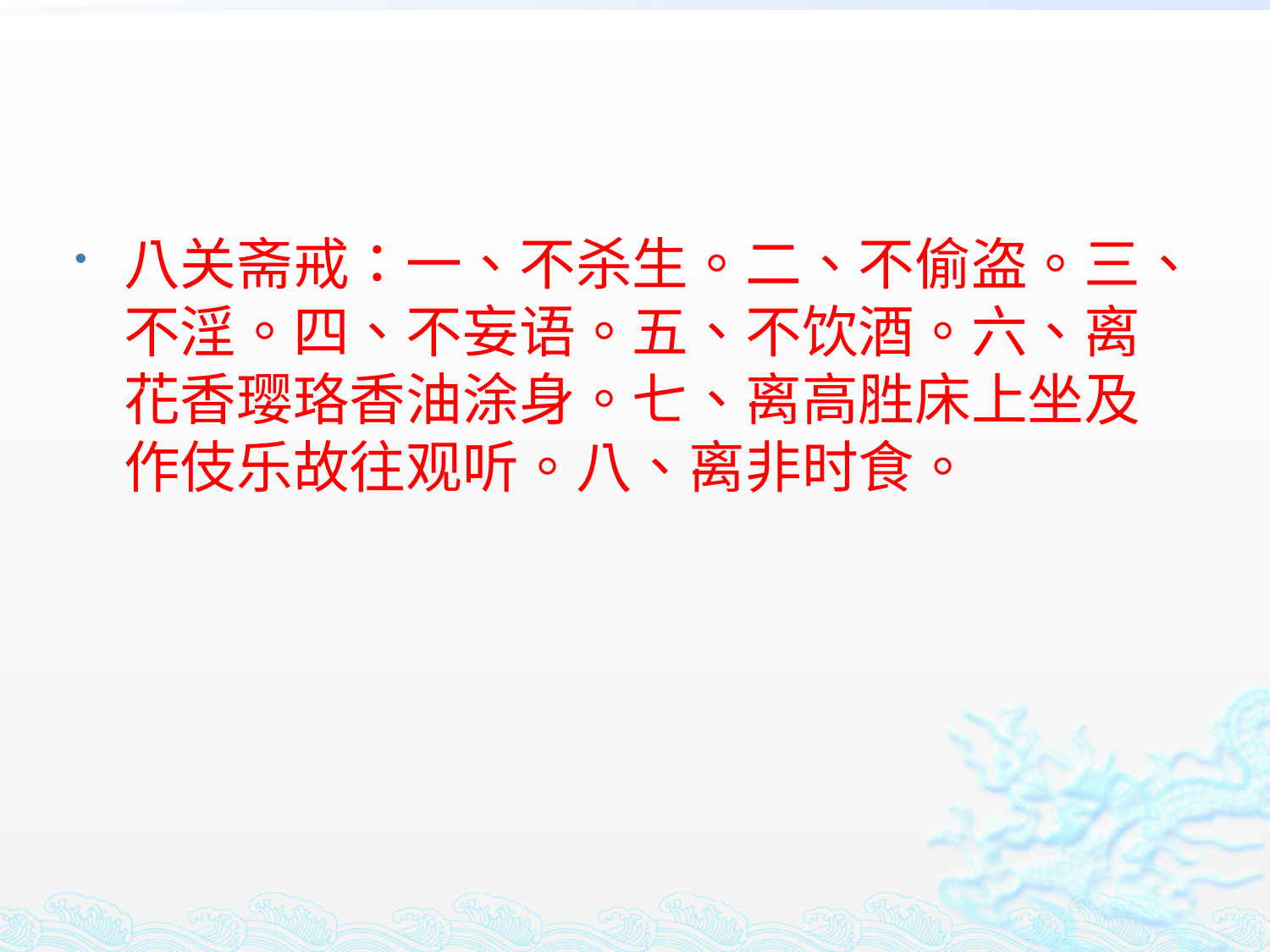

八关斋戒：一、不杀生。二、不偷盗。三、不淫。四、不妄语。五、不饮酒。六、离花香璎珞香油涂身。七、离高胜床上坐及作伎乐故往观听。八、离非时食。